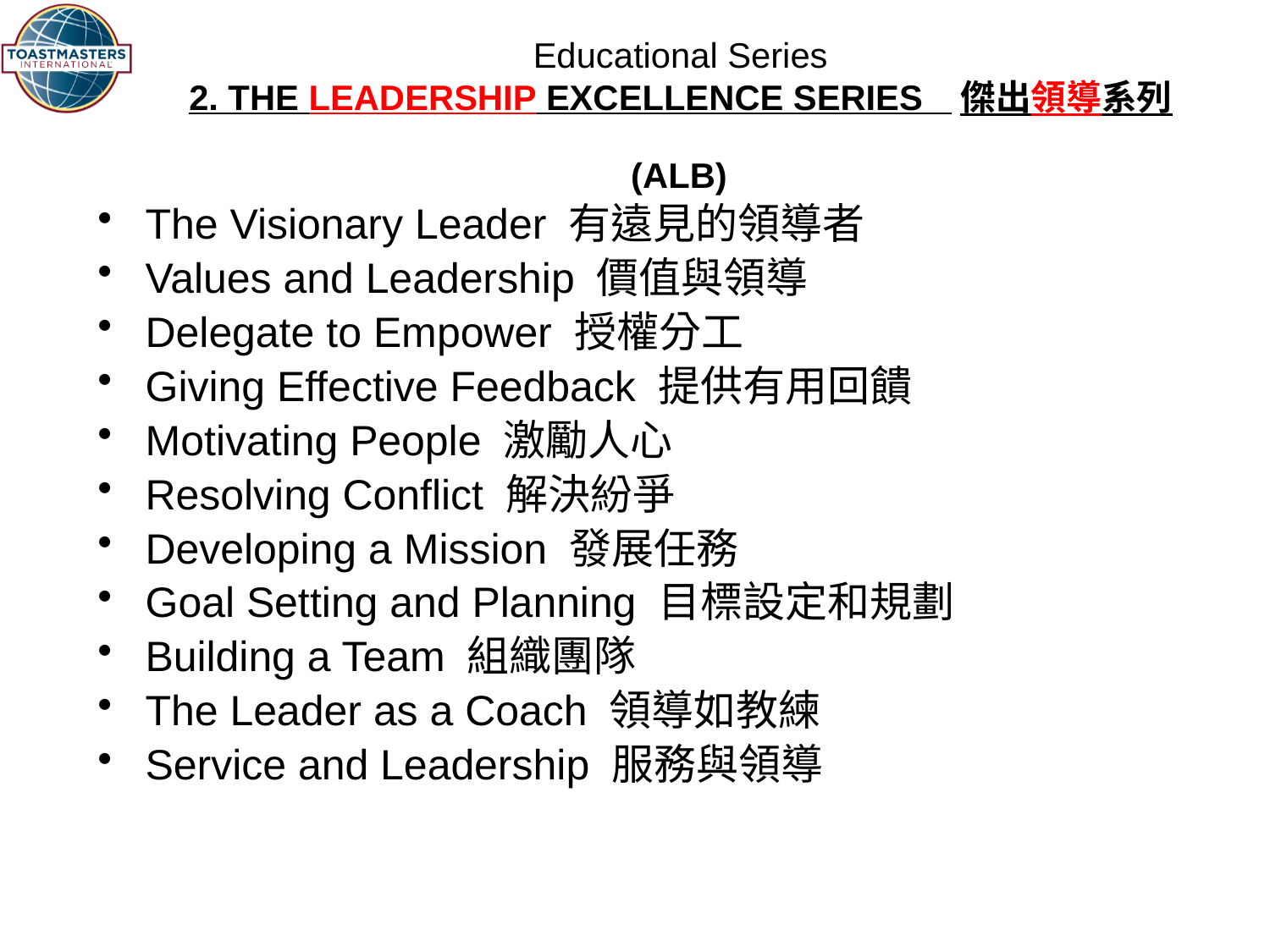

# Educational Series 2. THE LEADERSHIP EXCELLENCE SERIES   傑出領導系列 (ALB)
The Visionary Leader 有遠見的領導者
Values and Leadership 價值與領導
Delegate to Empower 授權分工
Giving Effective Feedback 提供有用回饋
Motivating People 激勵人心
Resolving Conflict 解決紛爭
Developing a Mission 發展任務
Goal Setting and Planning 目標設定和規劃
Building a Team 組織團隊
The Leader as a Coach 領導如教練
Service and Leadership 服務與領導